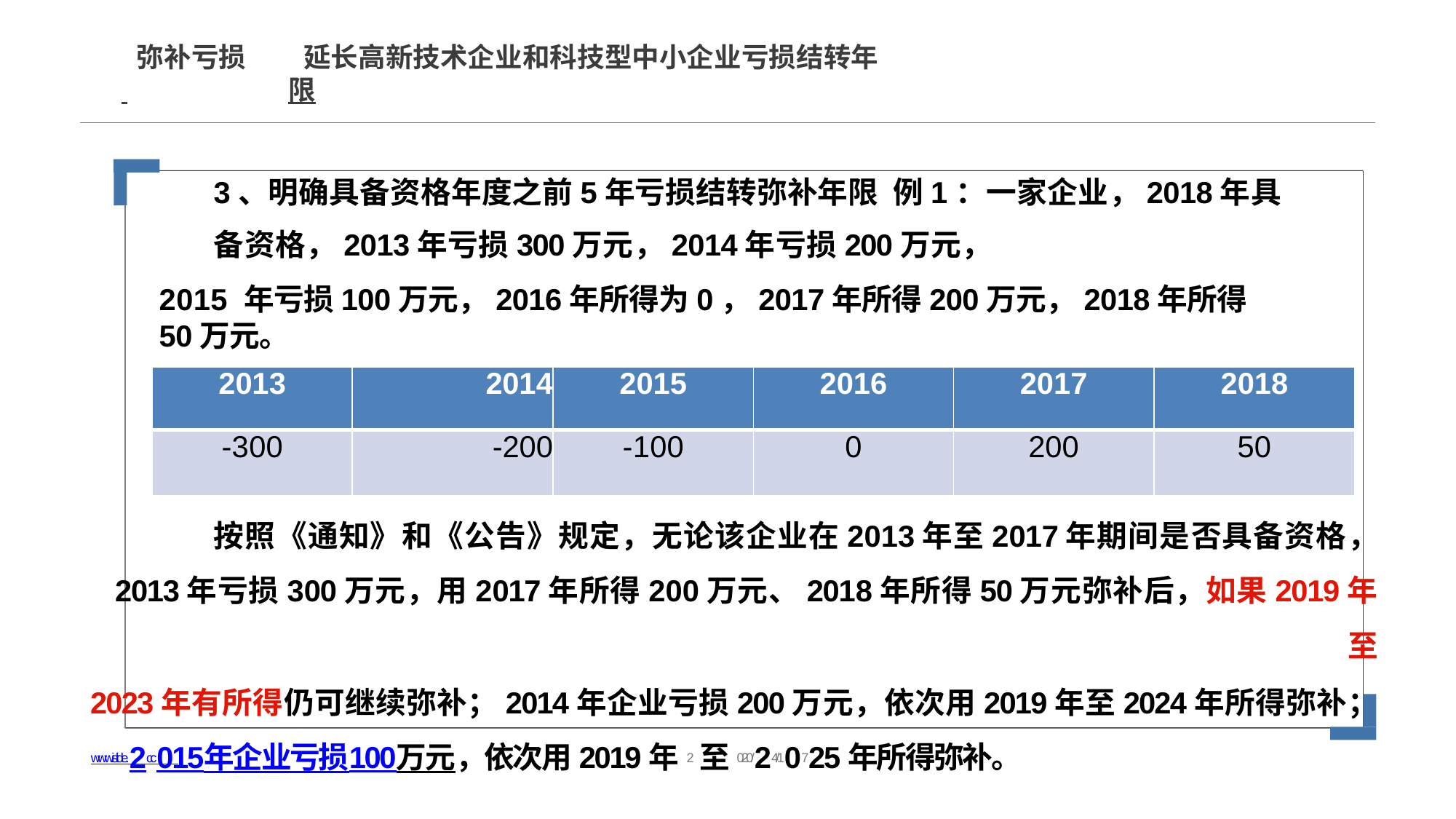

# 弥补亏损	延长高新技术企业和科技型中小企业亏损结转年
 	限
3、明确具备资格年度之前5年亏损结转弥补年限  例1：一家企业，2018年具备资格，2013年亏损300万元，2014年亏损200万元，
2015 年亏损100万元，2016年所得为0，2017年所得200万元，2018年所得50万元。

| 2013 | 2014 | 2015 | 2016 | 2017 | 2018 |
| --- | --- | --- | --- | --- | --- |
| -300 | -200 | -100 | 0 | 200 | 50 |
按照《通知》和《公告》规定，无论该企业在2013年至2017年期间是否具备资格，
2013年亏损300万元，用2017年所得200万元、2018年所得50万元弥补后，如果2019年
至
2023年有所得仍可继续弥补；2014年企业亏损200万元，依次用2019年至2024年所得弥补；
www.islide.2cc015年企业亏损100万元，依次用2019年2至020/24/10725年所得弥补。